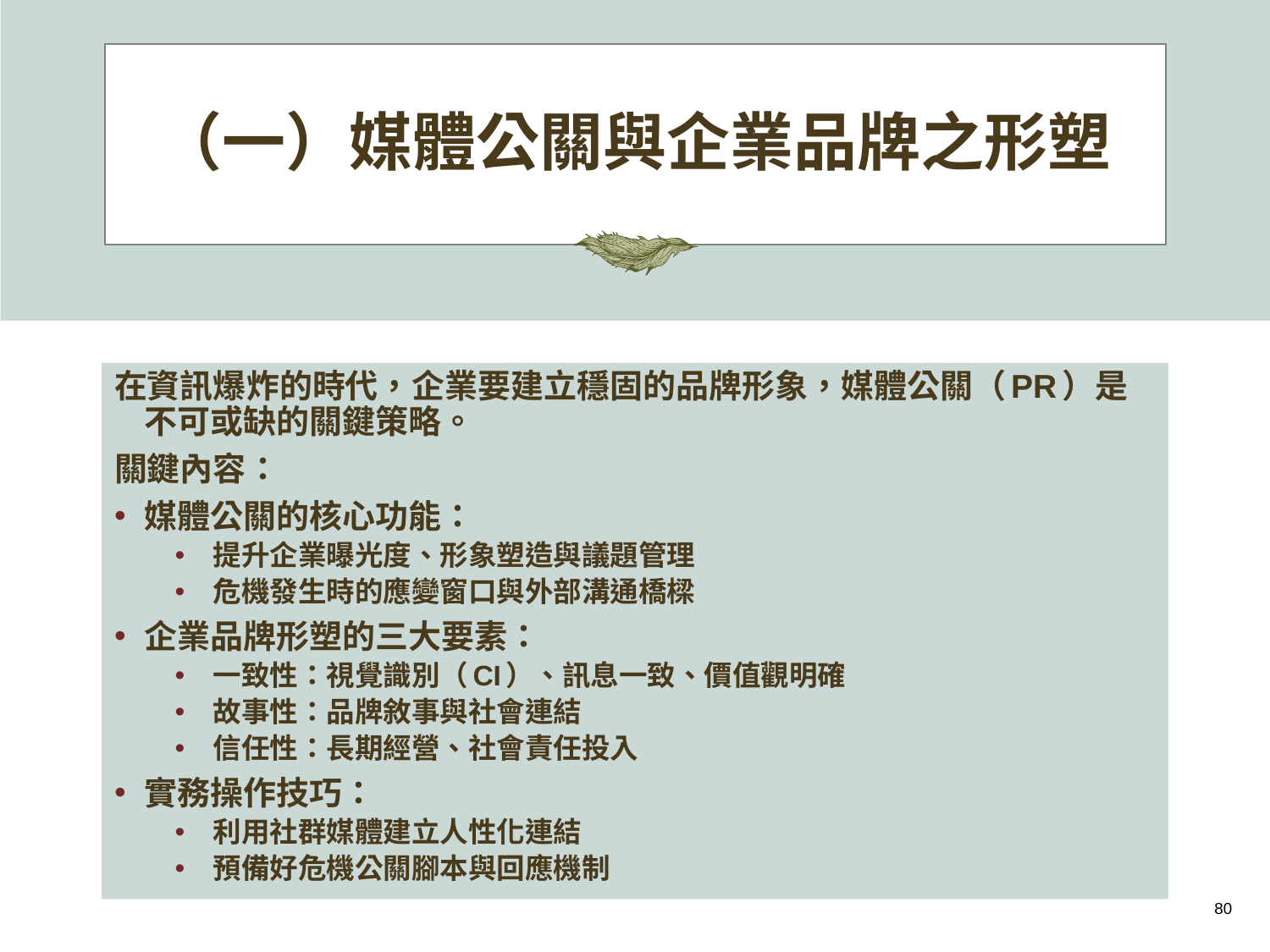

# （一）媒體公關與企業品牌之形塑
在資訊爆炸的時代，企業要建立穩固的品牌形象，媒體公關（PR）是不可或缺的關鍵策略。
關鍵內容：
媒體公關的核心功能：
提升企業曝光度、形象塑造與議題管理
危機發生時的應變窗口與外部溝通橋樑
企業品牌形塑的三大要素：
一致性：視覺識別（CI）、訊息一致、價值觀明確
故事性：品牌敘事與社會連結
信任性：長期經營、社會責任投入
實務操作技巧：
利用社群媒體建立人性化連結
預備好危機公關腳本與回應機制

80